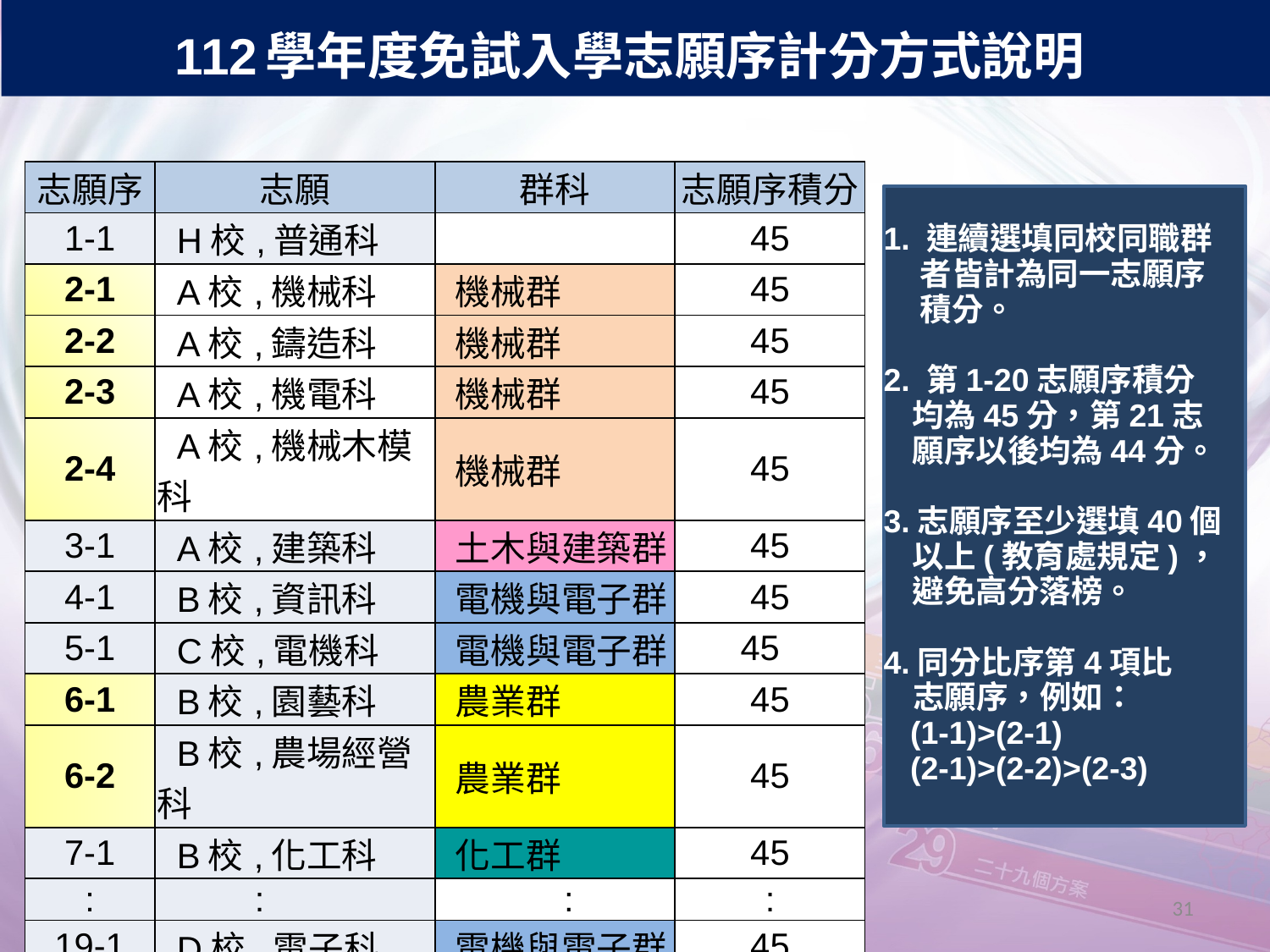

112學年度免試入學志願序計分方式說明
| 志願序 | 志願 | 群科 | 志願序積分 |
| --- | --- | --- | --- |
| 1-1 | H校,普通科 |  | 45 |
| 2-1 | A校,機械科 | 機械群 | 45 |
| 2-2 | A校,鑄造科 | 機械群 | 45 |
| 2-3 | A校,機電科 | 機械群 | 45 |
| 2-4 | A校,機械木模科 | 機械群 | 45 |
| 3-1 | A校,建築科 | 土木與建築群 | 45 |
| 4-1 | B校,資訊科 | 電機與電子群 | 45 |
| 5-1 | C校,電機科 | 電機與電子群 | 45 |
| 6-1 | B校,園藝科 | 農業群 | 45 |
| 6-2 | B校,農場經營科 | 農業群 | 45 |
| 7-1 | B校,化工科 | 化工群 | 45 |
| : | : | : | : |
| 19-1 | D校,電子科 | 電機與電子群 | 45 |
| 20-1 | E校,汽車科 | 動力機械群 | 45 |
|  |  |  |  |
| 21-1 | E校,建築科 | 土木與建築群 | 44 |
| 22-1 | E校,機械科 | 機械群 | 44 |
| : | : | : | : |

1. 連續選填同校同職群
    者皆計為同一志願序
    積分。

2. 第1-20志願序積分
    均為45分，第21志
    願序以後均為44分。

3.志願序至少選填40個
    以上(教育處規定)，
    避免高分落榜。

4.同分比序第4項比
   志願序，例如：
   (1-1)>(2-1)
   (2-1)>(2-2)>(2-3)

31